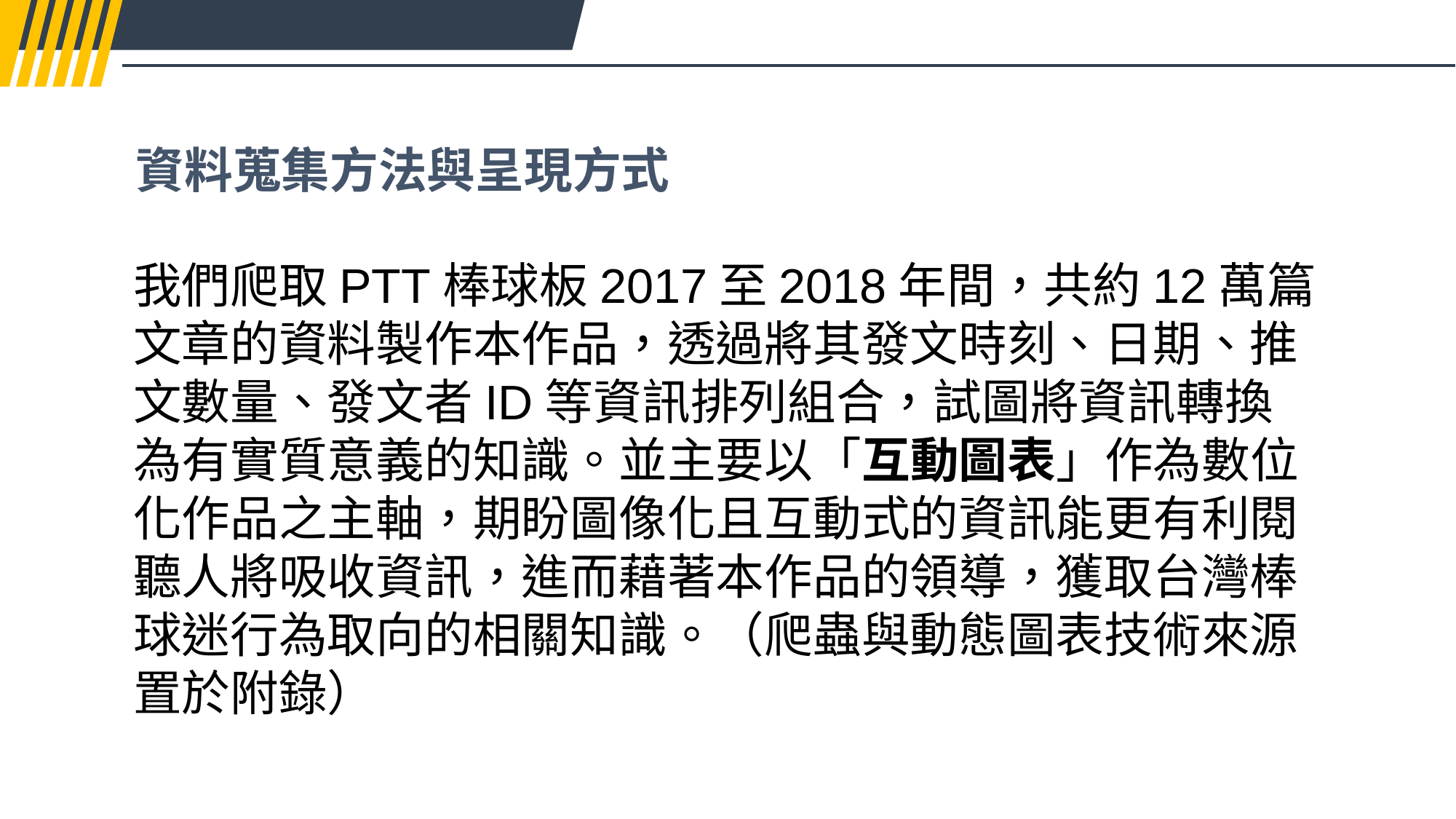

資料蒐集方法與呈現方式
我們爬取PTT棒球板2017至2018年間，共約12萬篇文章的資料製作本作品，透過將其發文時刻、日期、推文數量、發文者ID等資訊排列組合，試圖將資訊轉換為有實質意義的知識。並主要以「互動圖表」作為數位化作品之主軸，期盼圖像化且互動式的資訊能更有利閱聽人將吸收資訊，進而藉著本作品的領導，獲取台灣棒球迷行為取向的相關知識。（爬蟲與動態圖表技術來源置於附錄）